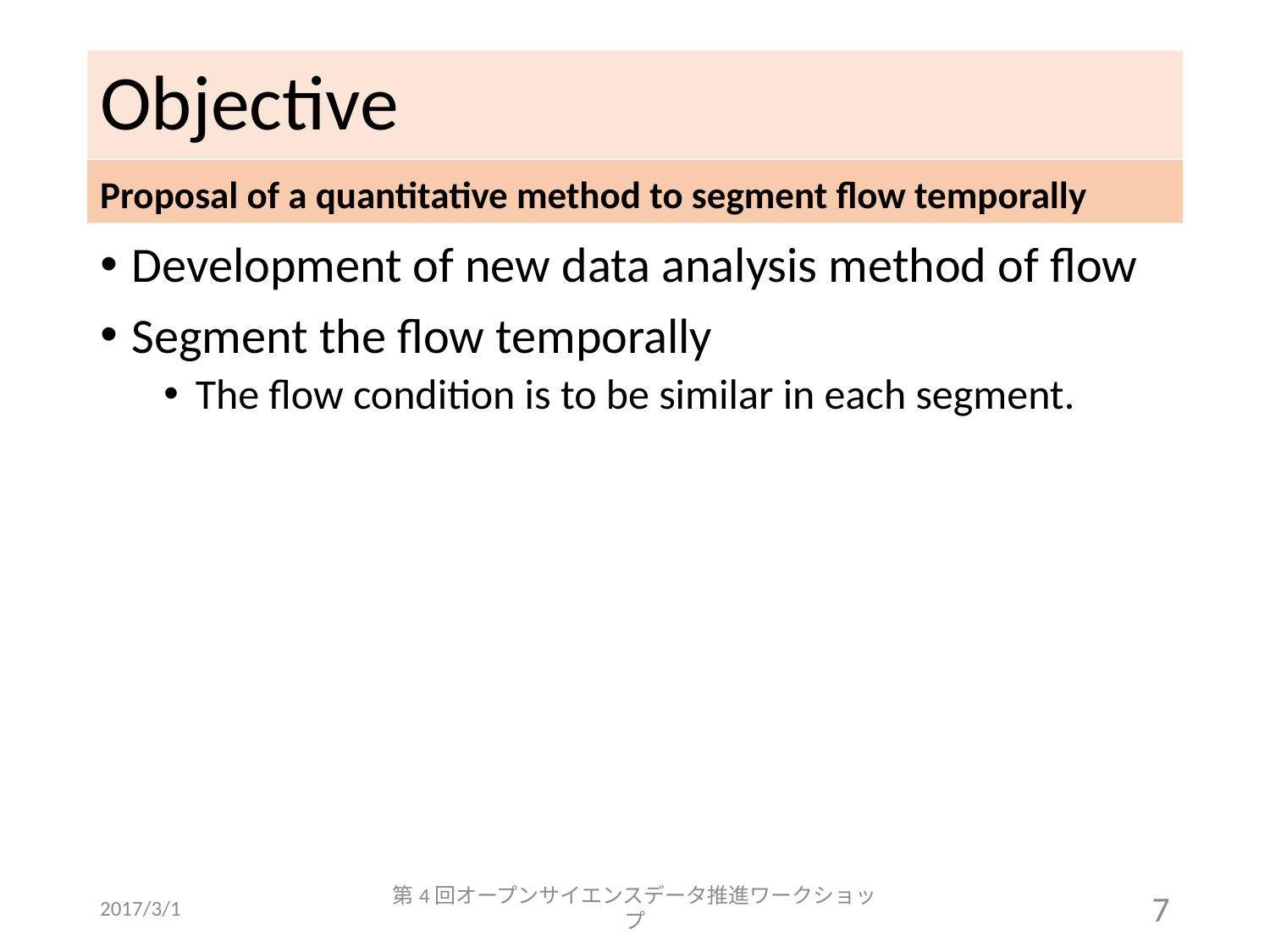

# Objective
Proposal of a quantitative method to segment flow temporally
Development of new data analysis method of flow
Segment the flow temporally
The flow condition is to be similar in each segment.

2017/3/1
第4回オープンサイエンスデータ推進ワークショップ
7